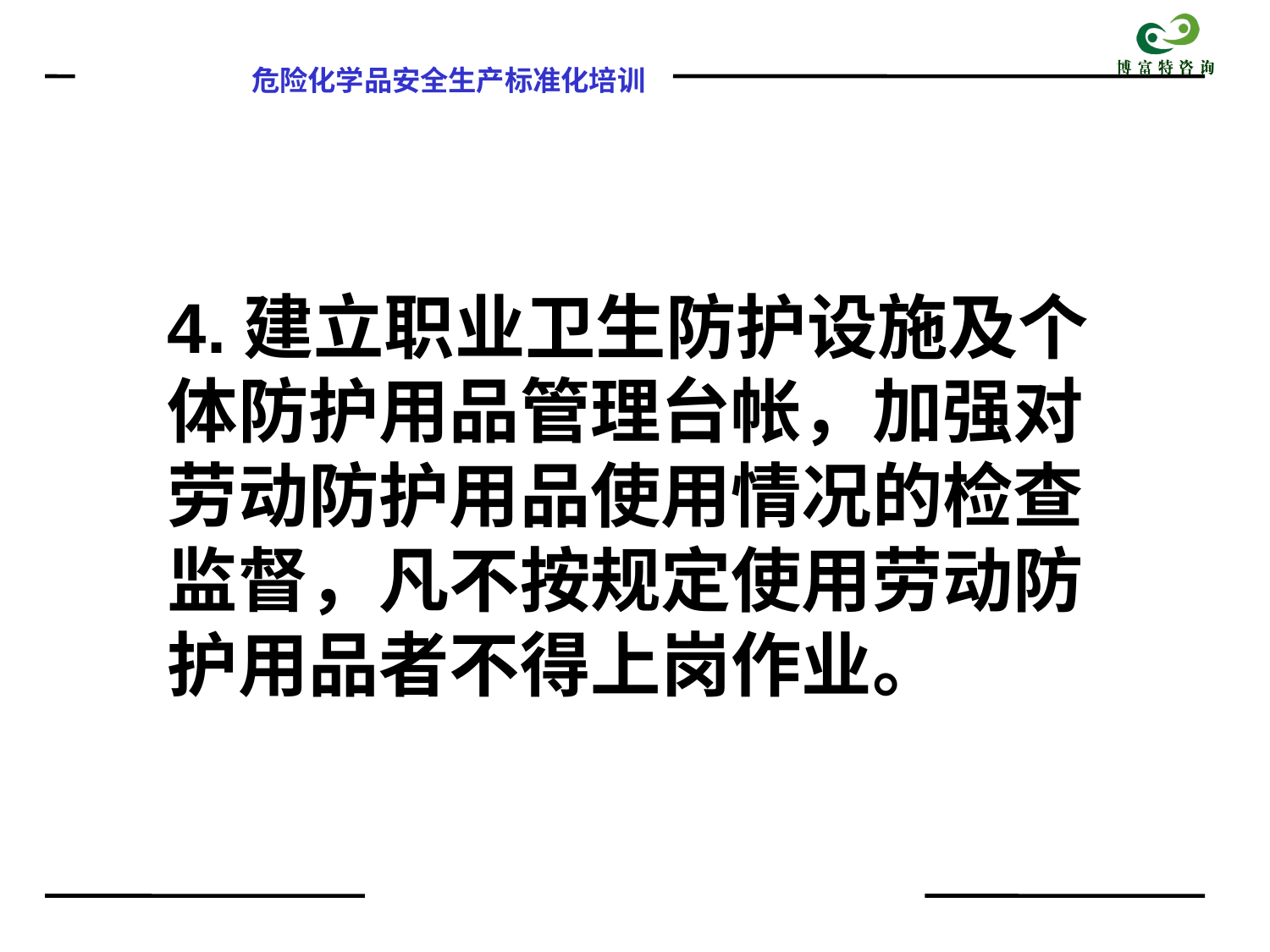

4.建立职业卫生防护设施及个体防护用品管理台帐，加强对劳动防护用品使用情况的检查监督，凡不按规定使用劳动防护用品者不得上岗作业。